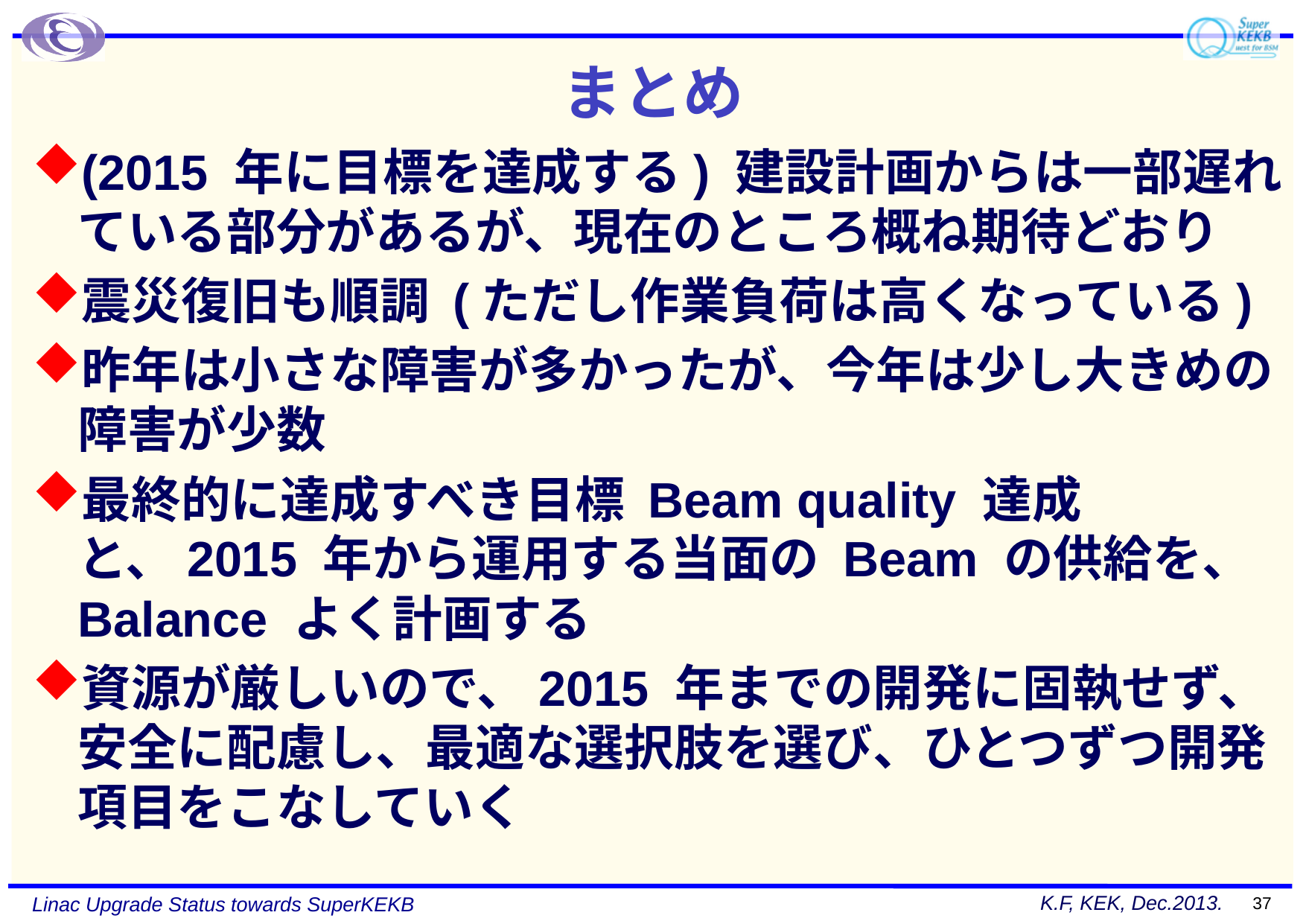

# まとめ
(2015 年に目標を達成する) 建設計画からは一部遅れている部分があるが、現在のところ概ね期待どおり
震災復旧も順調 (ただし作業負荷は高くなっている)
昨年は小さな障害が多かったが、今年は少し大きめの障害が少数
最終的に達成すべき目標 Beam quality 達成と、2015 年から運用する当面の Beam の供給を、Balance よく計画する
資源が厳しいので、2015 年までの開発に固執せず、安全に配慮し、最適な選択肢を選び、ひとつずつ開発項目をこなしていく

37